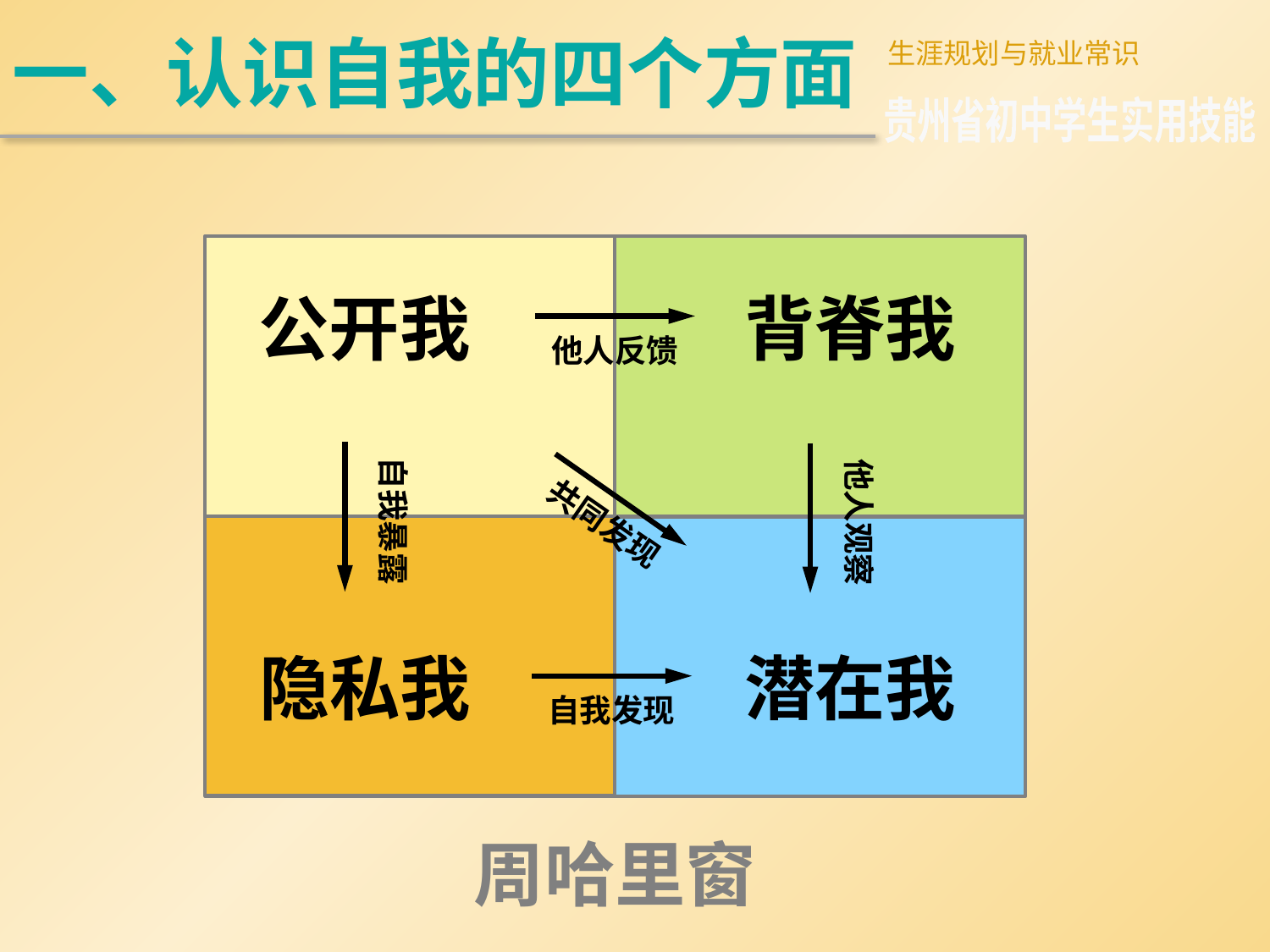

一、认识自我的四个方面
生涯规划与就业常识
贵州省初中学生实用技能

公开我
背脊我
他人反馈
自我暴露
他人观察
共同发现

隐私我
潜在我
自我发现
周哈里窗